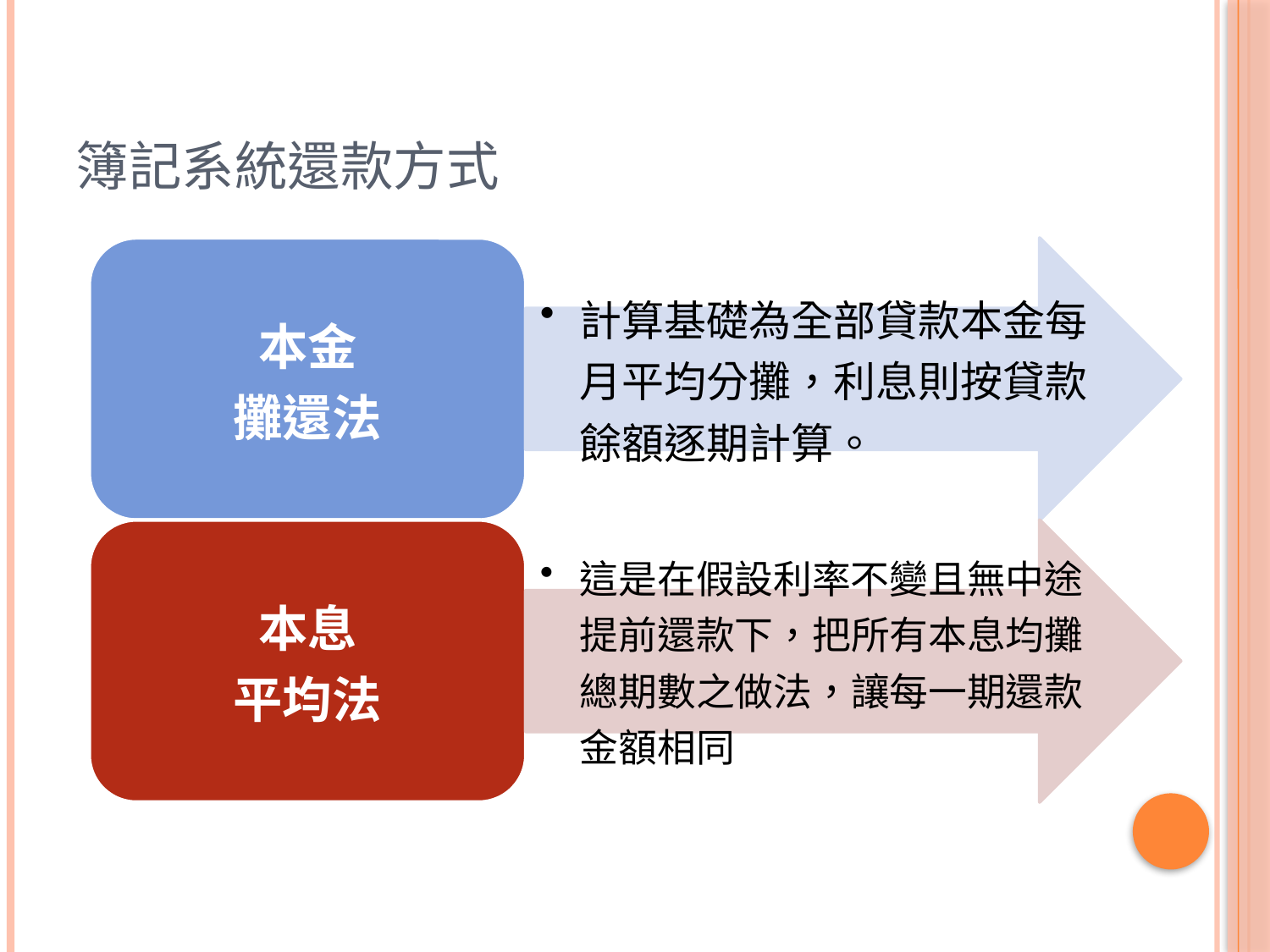

# 簿記系統還款方式
本金
攤還法
計算基礎為全部貸款本金每月平均分攤，利息則按貸款餘額逐期計算。
本息
平均法
這是在假設利率不變且無中途提前還款下，把所有本息均攤總期數之做法，讓每一期還款金額相同